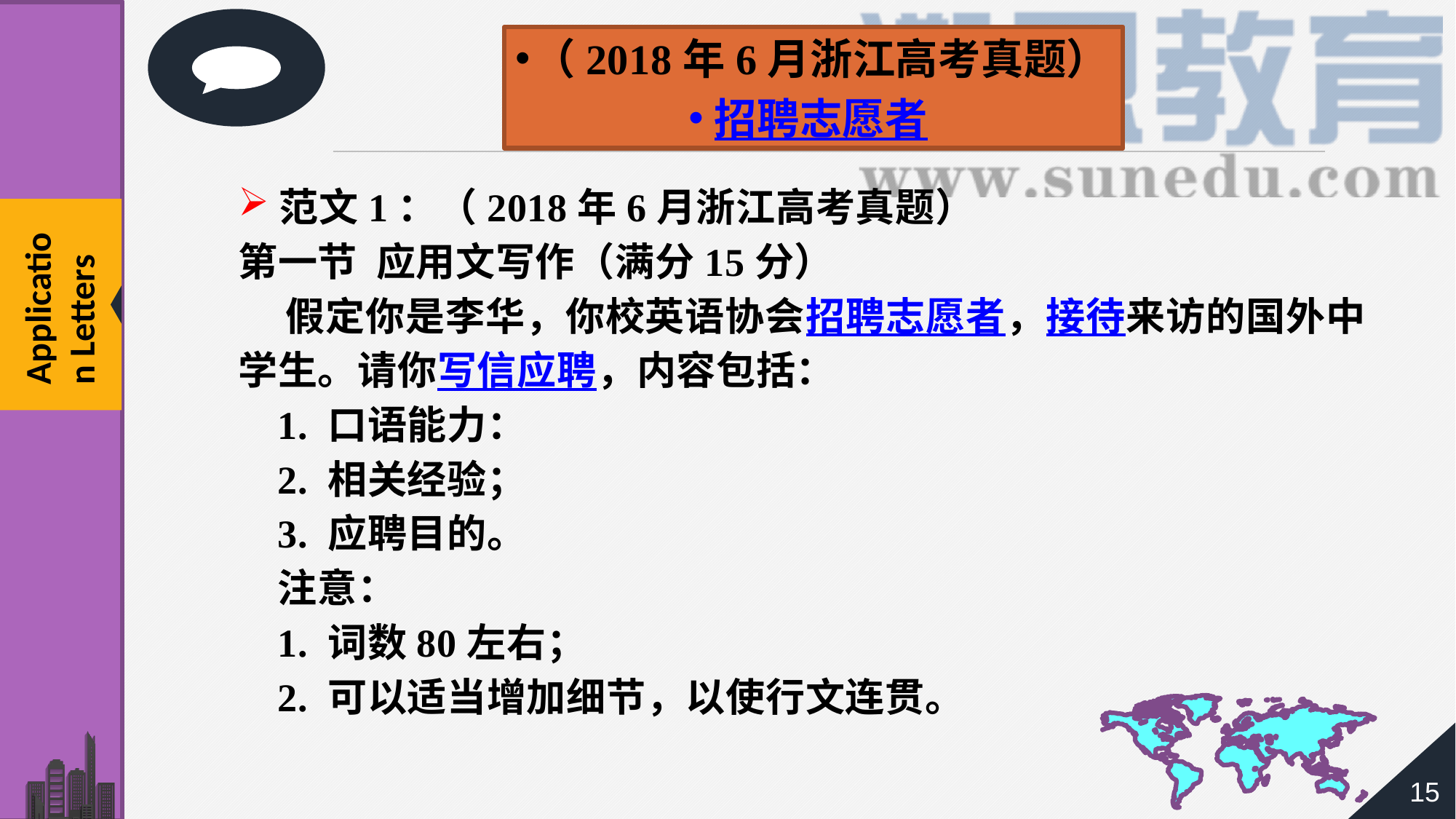

（2018年6月浙江高考真题）
招聘志愿者
范文1：（2018年6月浙江高考真题）
第一节  应用文写作（满分15分）
    假定你是李华，你校英语协会招聘志愿者，接待来访的国外中学生。请你写信应聘，内容包括：
1. 口语能力：
2. 相关经验；
3. 应聘目的。
注意：
1. 词数80左右；
2. 可以适当增加细节，以使行文连贯。